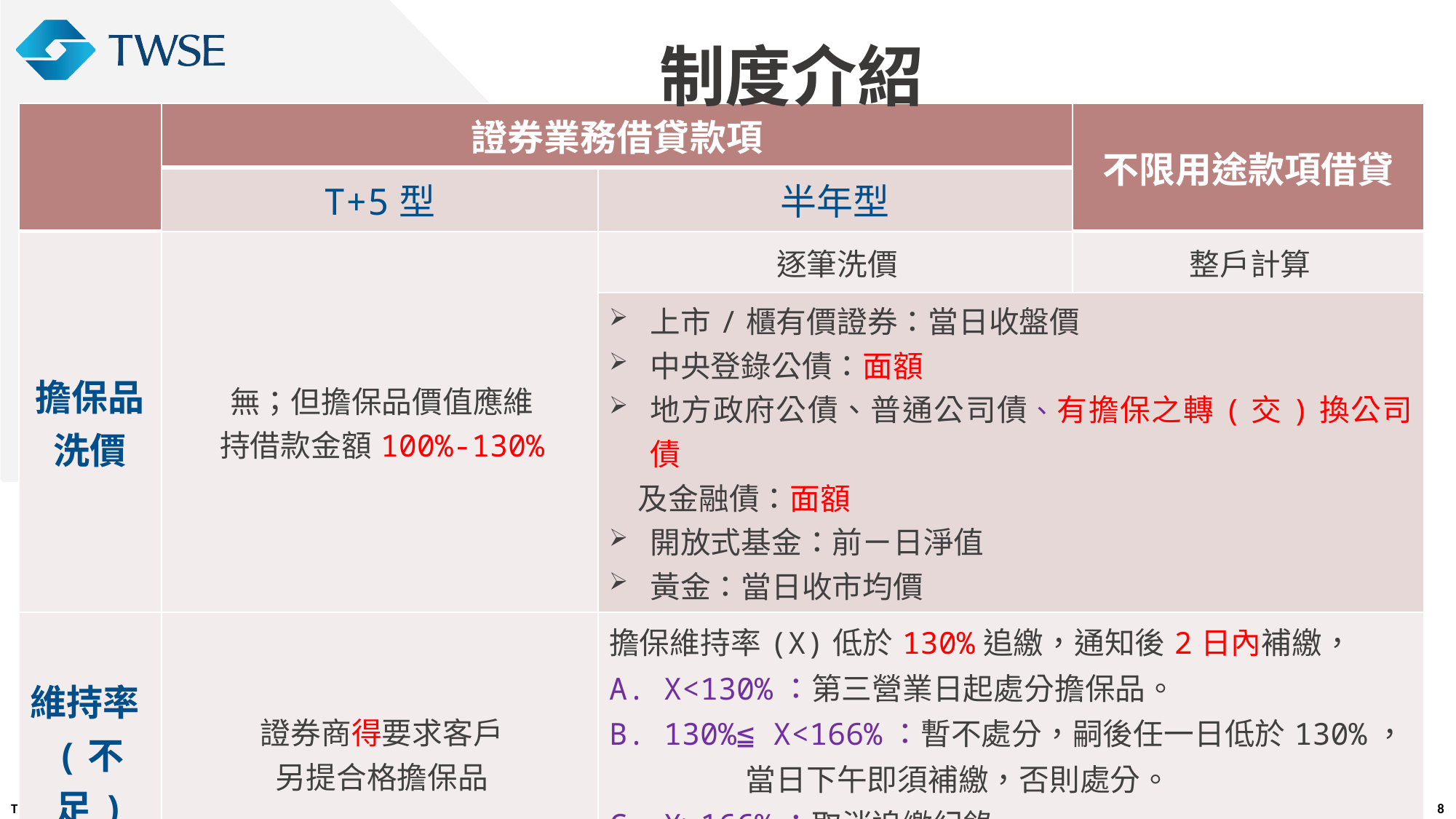

制度介紹
|  | 證券業務借貸款項 |  | 不限用途款項借貸 |
| --- | --- | --- | --- |
|  | T+5型 | 半年型 |  |
| 擔保品洗價 | 無；但擔保品價值應維 持借款金額100%-130% | 逐筆洗價 | 整戶計算 |
|  |  | 上市/櫃有價證券：當日收盤價 中央登錄公債：面額 地方政府公債、普通公司債、有擔保之轉(交)換公司債 及金融債：面額 開放式基金：前ㄧ日淨值 黃金：當日收市均價 |  |
| 維持率(不足) | 證券商得要求客戶 另提合格擔保品 | 擔保維持率(X)低於130%追繳，通知後2日內補繳， X<130%：第三營業日起處分擔保品。 130%≦ X<166%：暫不處分，嗣後任一日低於130%， 當日下午即須補繳，否則處分。 C. X≧166%：取消追繳紀錄。 |  |
8